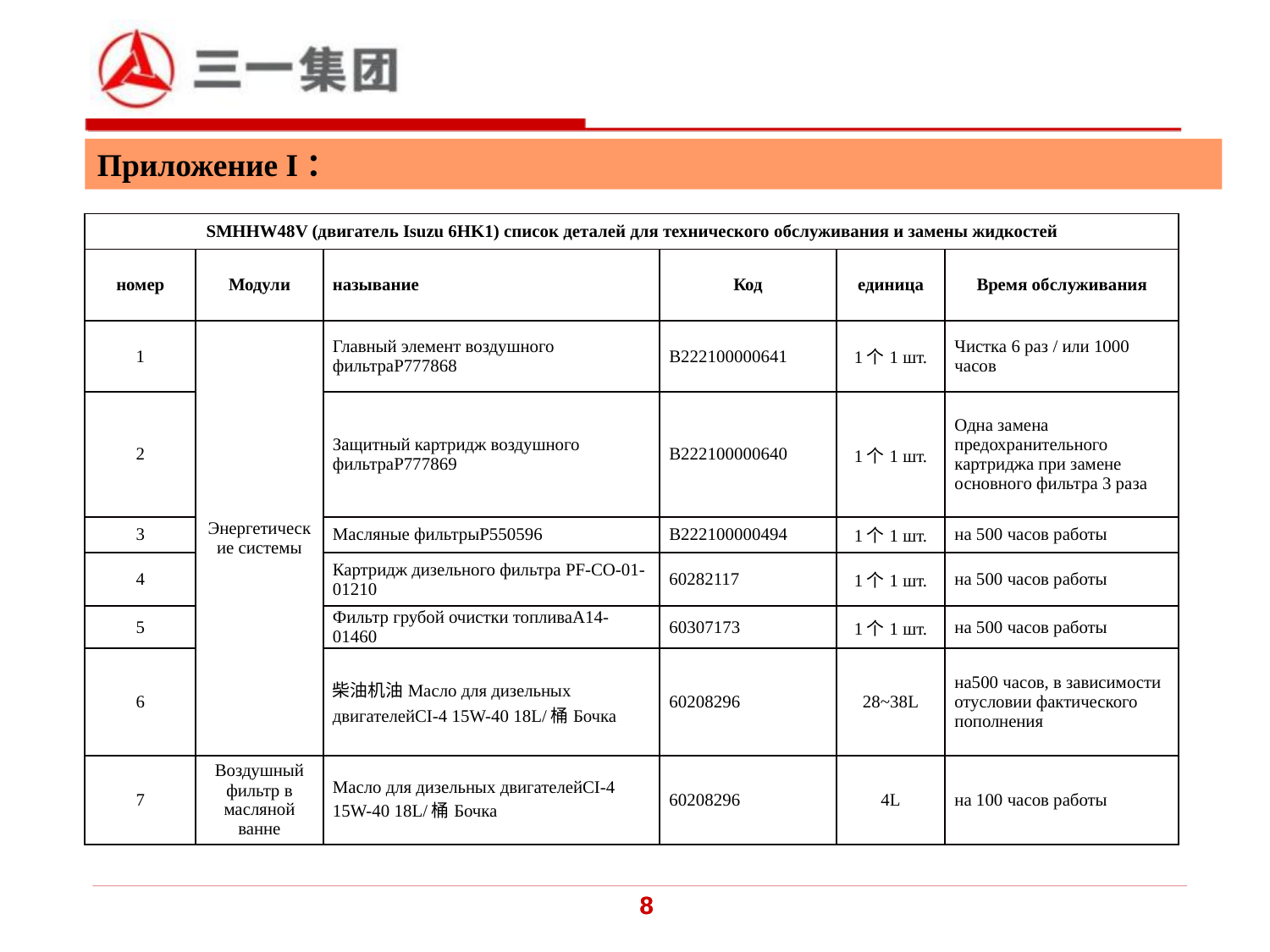

Приложение I：
| SMHHW48V (двигатель Isuzu 6HK1) список деталей для технического обслуживания и замены жидкостей |  |  |  |  |  |
| --- | --- | --- | --- | --- | --- |
| номер | Модули | называние | Код | единица | Время обслуживания |
| 1 | Энергетические системы | Главный элемент воздушного фильтраP777868 | B222100000641 | 1个1 шт. | Чистка 6 раз / или 1000 часов |
| 2 |  | Защитный картридж воздушного фильтраP777869 | B222100000640 | 1个1 шт. | Одна замена предохранительного картриджа при замене основного фильтра 3 раза |
| 3 |  | Масляные фильтрыP550596 | B222100000494 | 1个1 шт. | на 500 часов работы |
| 4 |  | Картридж дизельного фильтра PF-CO-01-01210 | 60282117 | 1个1 шт. | на 500 часов работы |
| 5 |  | Фильтр грубой очистки топливаA14-01460 | 60307173 | 1个1 шт. | на 500 часов работы |
| 6 |  | 柴油机油Масло для дизельных двигателейCI-4 15W-40 18L/桶Бочка | 60208296 | 28~38L | на500 часов, в зависимости отусловии фактического пополнения |
| 7 | Воздушный фильтр в масляной ванне | Масло для дизельных двигателейCI-4 15W-40 18L/桶Бочка | 60208296 | 4L | на 100 часов работы |